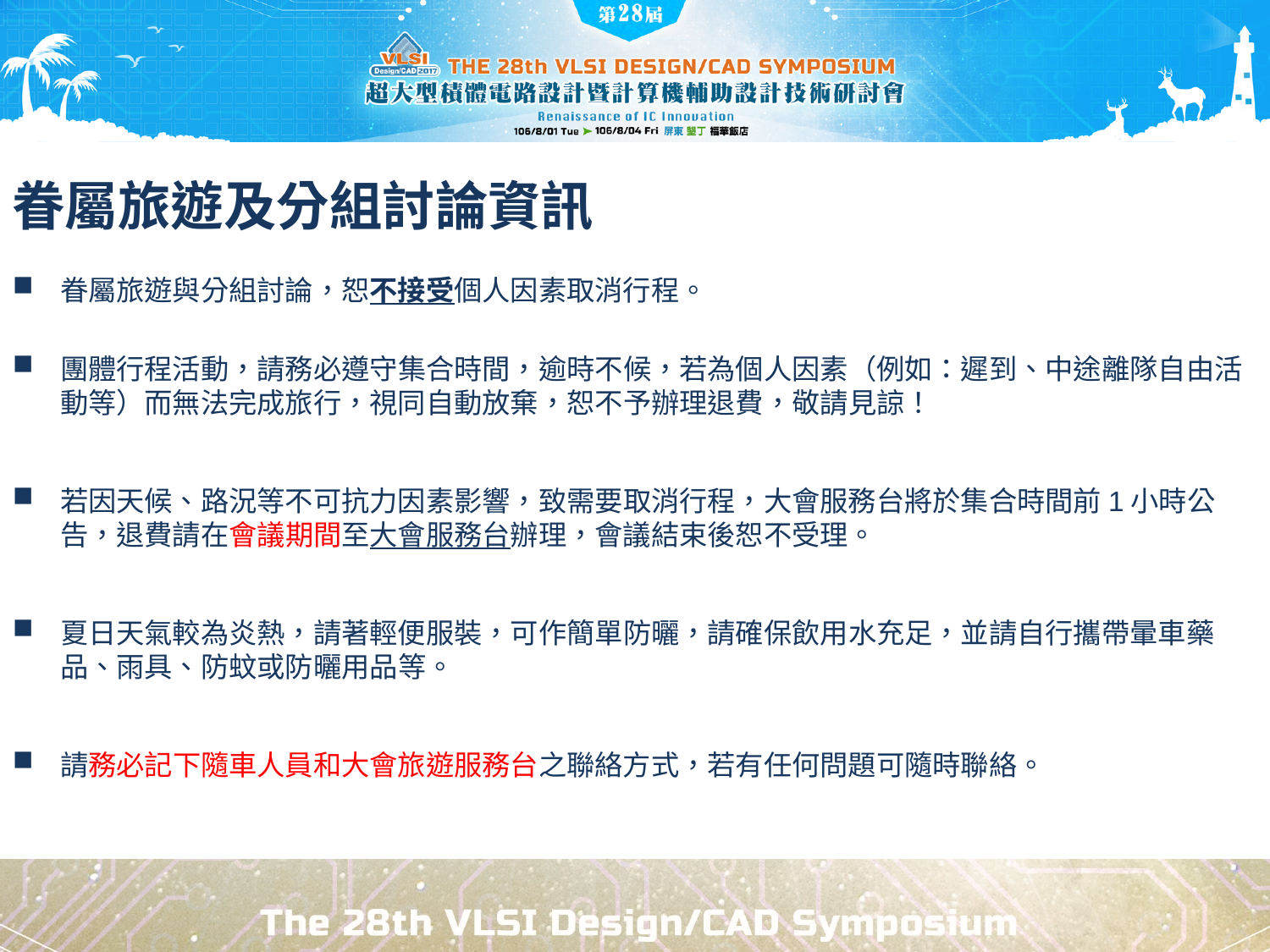

# 眷屬旅遊及分組討論資訊
眷屬旅遊與分組討論，恕不接受個人因素取消行程。

團體行程活動，請務必遵守集合時間，逾時不候，若為個人因素（例如：遲到、中途離隊自由活動等）而無法完成旅行，視同自動放棄，恕不予辦理退費，敬請見諒！

若因天候、路況等不可抗力因素影響，致需要取消行程，大會服務台將於集合時間前1小時公告，退費請在會議期間至大會服務台辦理，會議結束後恕不受理。

夏日天氣較為炎熱，請著輕便服裝，可作簡單防曬，請確保飲用水充足，並請自行攜帶暈車藥品、雨具、防蚊或防曬用品等。

請務必記下隨車人員和大會旅遊服務台之聯絡方式，若有任何問題可隨時聯絡。